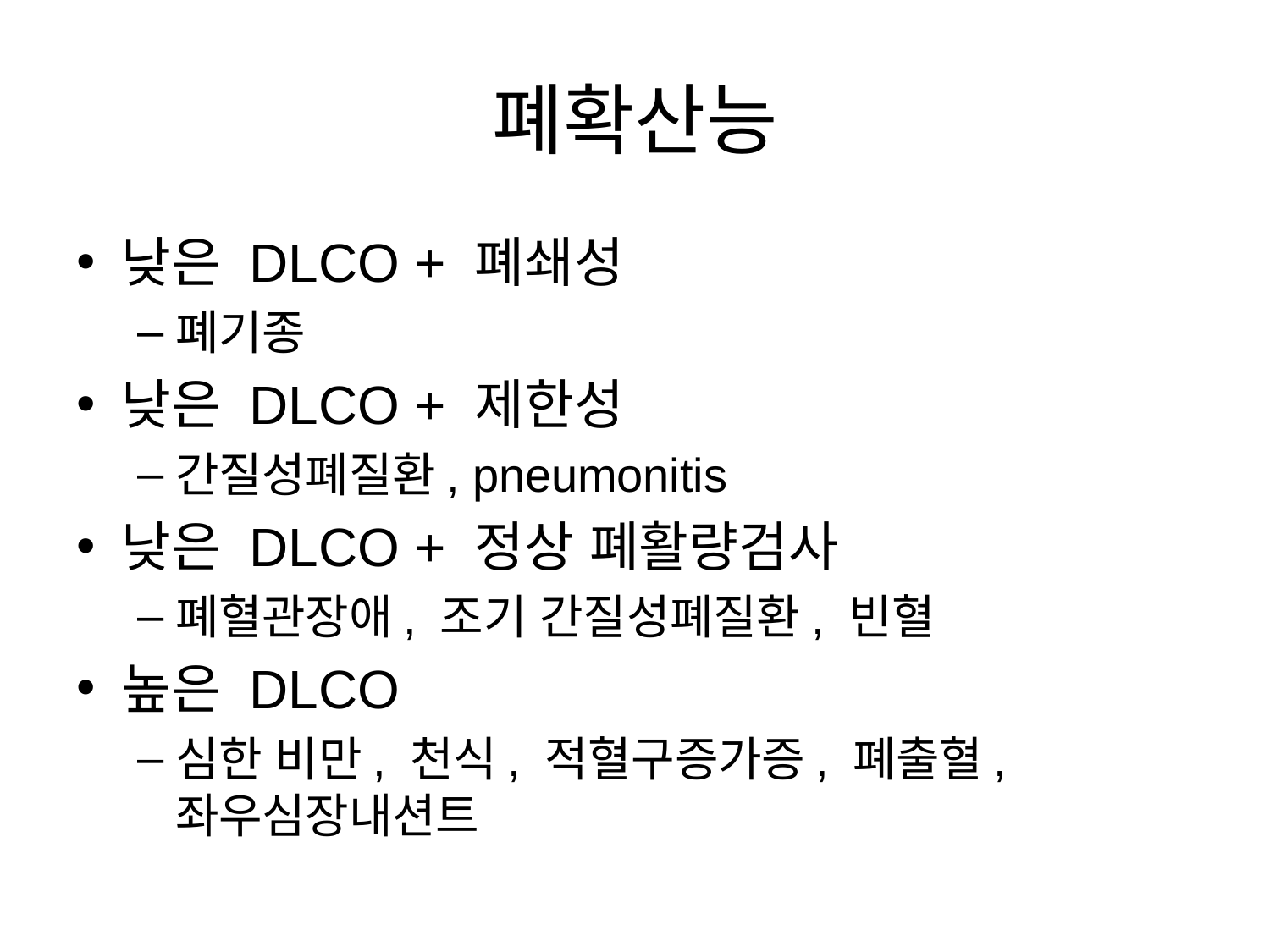

# 폐확산능
낮은 DLCO + 폐쇄성
폐기종
낮은 DLCO + 제한성
간질성폐질환, pneumonitis
낮은 DLCO + 정상 폐활량검사
폐혈관장애, 조기 간질성폐질환, 빈혈
높은 DLCO
심한 비만, 천식, 적혈구증가증, 폐출혈, 좌우심장내션트